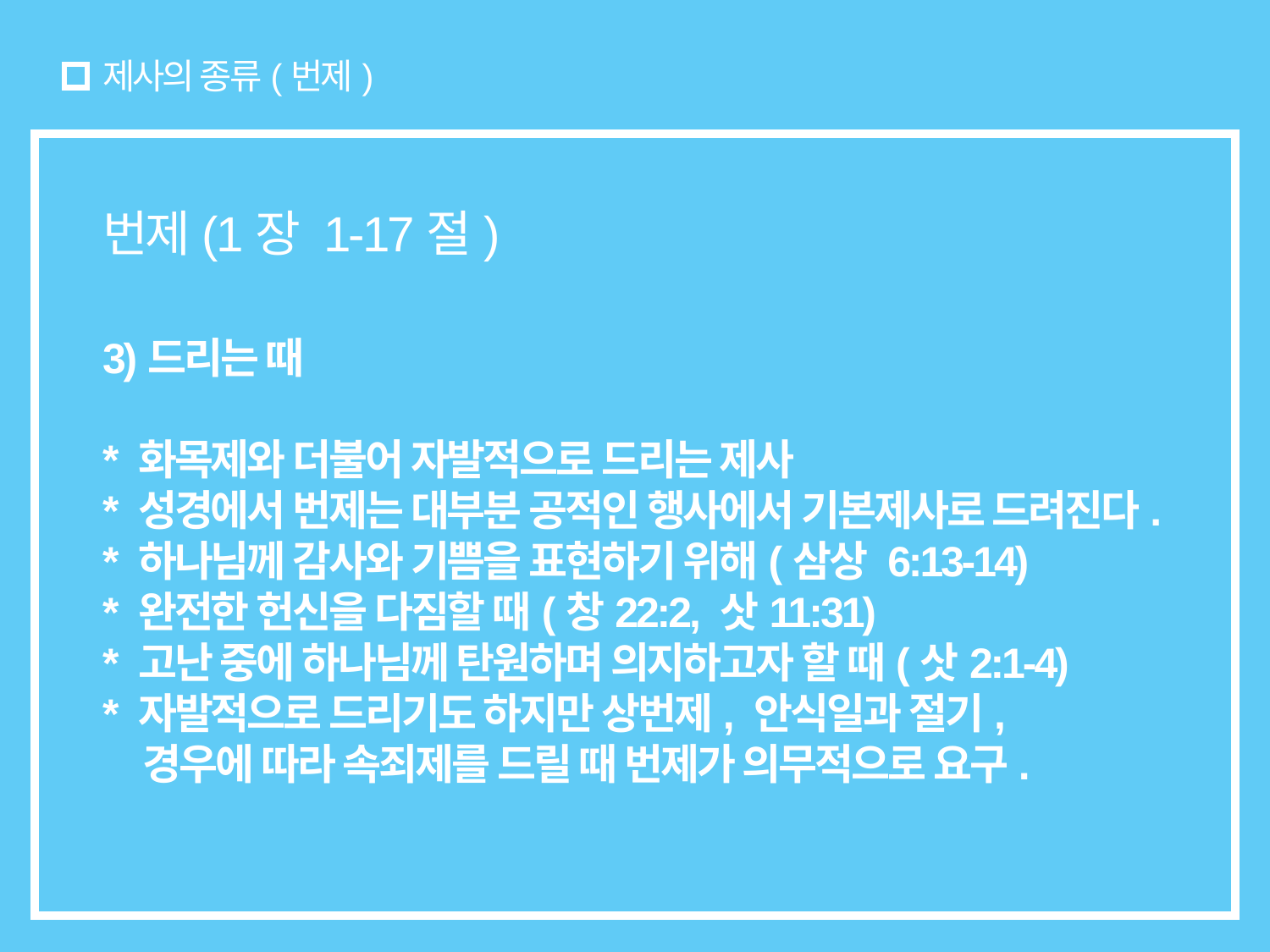

# 제사의 종류(번제)

번제(1장 1-17절)
3)드리는 때

* 화목제와 더불어 자발적으로 드리는 제사
* 성경에서 번제는 대부분 공적인 행사에서 기본제사로 드려진다.
* 하나님께 감사와 기쁨을 표현하기 위해(삼상 6:13-14)
* 완전한 헌신을 다짐할 때(창22:2, 삿11:31)
* 고난 중에 하나님께 탄원하며 의지하고자 할 때(삿2:1-4)
* 자발적으로 드리기도 하지만 상번제, 안식일과 절기,
   경우에 따라 속죄제를 드릴 때 번제가 의무적으로 요구.